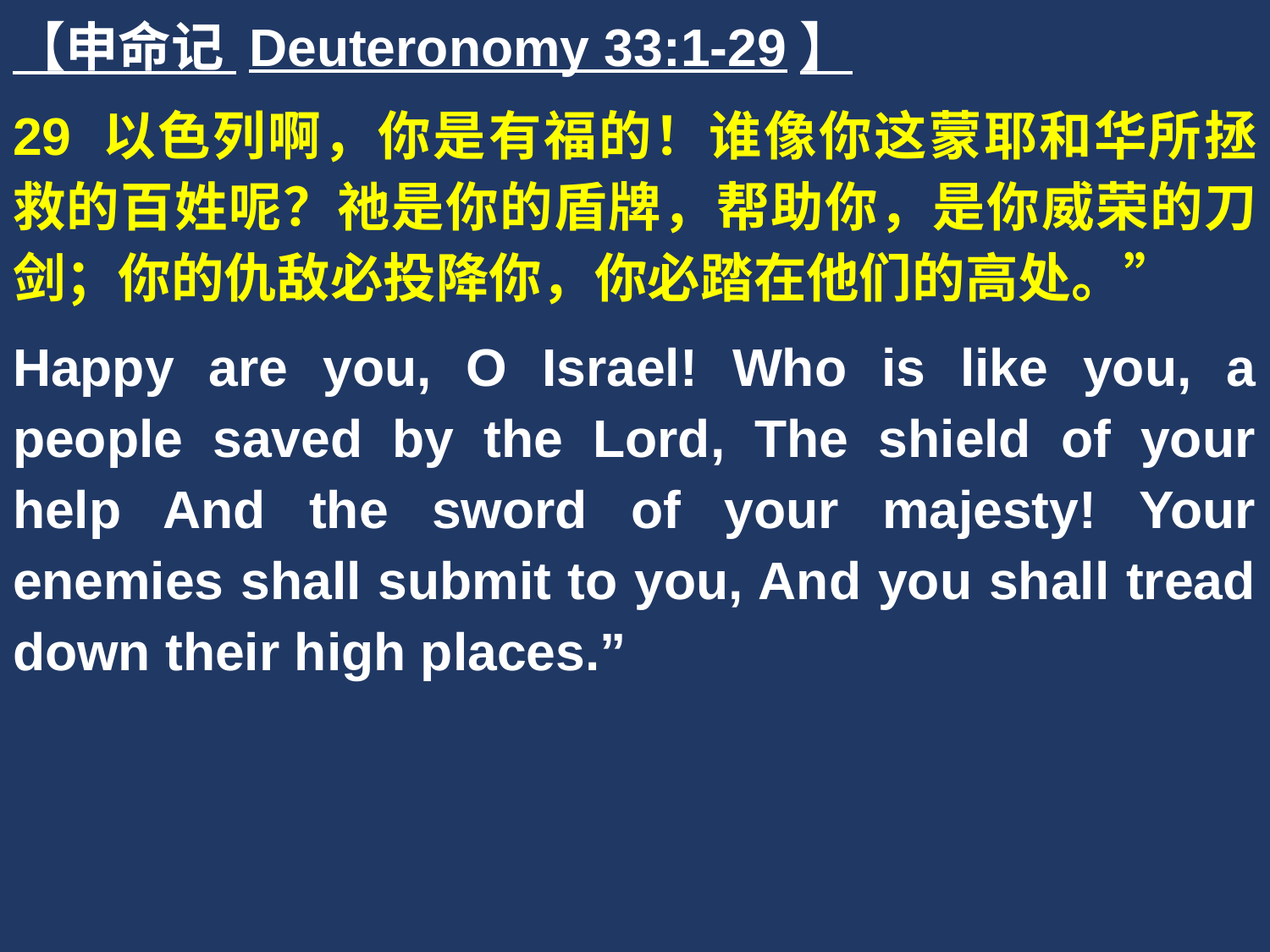

【申命记 Deuteronomy 33:1-29】
29 以色列啊，你是有福的！谁像你这蒙耶和华所拯救的百姓呢？祂是你的盾牌，帮助你，是你威荣的刀剑；你的仇敌必投降你，你必踏在他们的高处。”
Happy are you, O Israel! Who is like you, a people saved by the Lord, The shield of your help And the sword of your majesty! Your enemies shall submit to you, And you shall tread down their high places.”